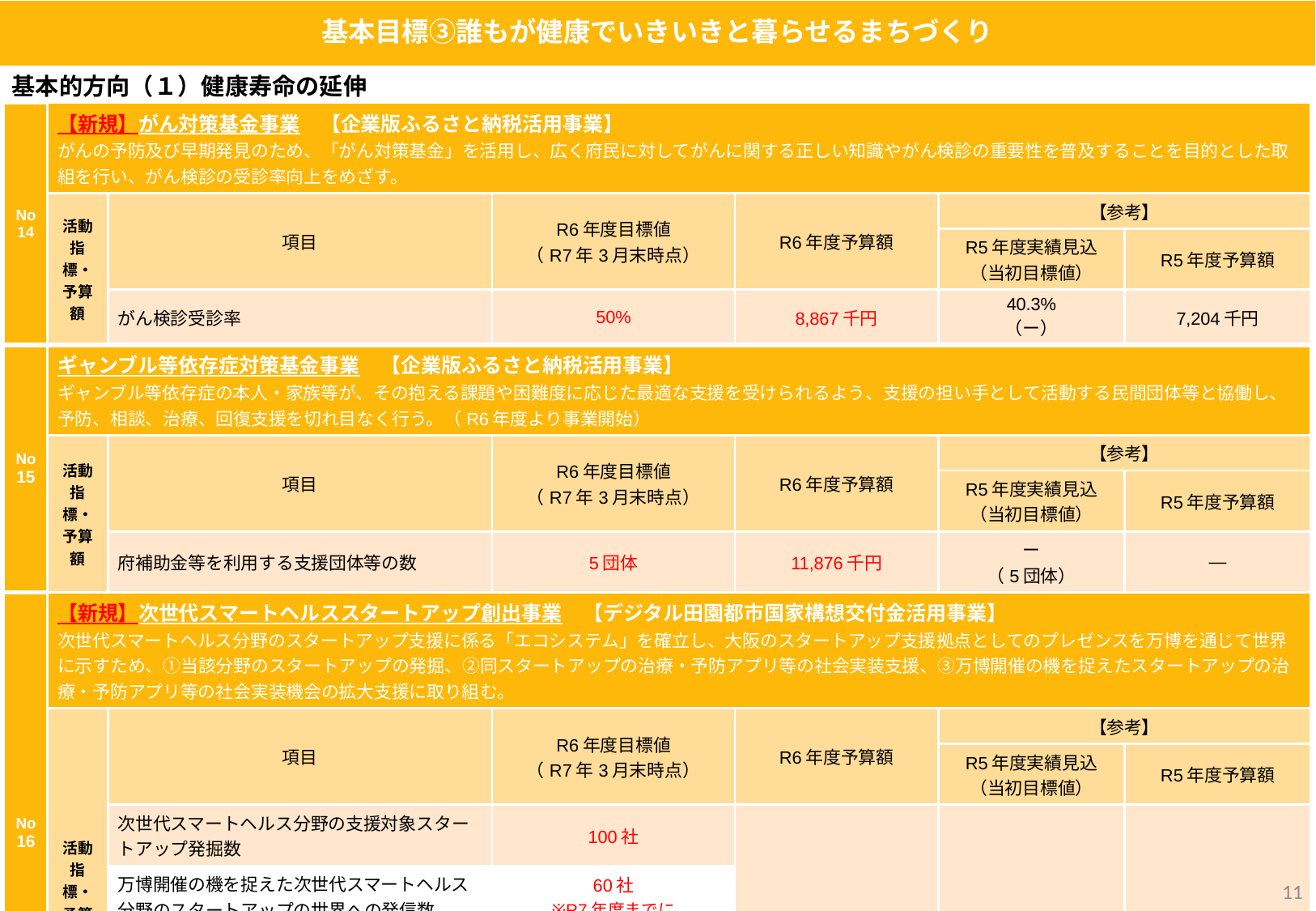

基本目標③誰もが健康でいきいきと暮らせるまちづくり
基本的方向（１）健康寿命の延伸
| No 14 | 【新規】がん対策基金事業　【企業版ふるさと納税活用事業】 がんの予防及び早期発見のため、「がん対策基金」を活用し、広く府民に対してがんに関する正しい知識やがん検診の重要性を普及することを目的とした取組を行い、がん検診の受診率向上をめざす。 |  |  |  |  |  |
| --- | --- | --- | --- | --- | --- | --- |
|  | 活動指標・予算額 | 項目 | R6年度目標値 （R7年3月末時点） | R6年度予算額 | 【参考】 |  |
|  |  |  |  |  | R5年度実績見込 （当初目標値） | R5年度予算額 |
|  |  | がん検診受診率 | 50% | 8,867千円 | 40.3% （ー） | 7,204千円 |
| No 15 | ギャンブル等依存症対策基金事業　【企業版ふるさと納税活用事業】 ギャンブル等依存症の本人・家族等が、その抱える課題や困難度に応じた最適な支援を受けられるよう、支援の担い手として活動する民間団体等と協働し、予防、相談、治療、回復支援を切れ目なく行う。（R6年度より事業開始） |  |  |  |  |  |
|  | 活動指標・予算額 | 項目 | R6年度目標値 （R7年3月末時点） | R6年度予算額 | 【参考】 |  |
|  | 目標値・予算額 | 項目 |  |  | R5年度実績見込 （当初目標値） | R5年度予算額 |
|  |  | 府補助金等を利用する支援団体等の数 | 5団体 | 11,876千円 | ー （5団体） | ― |
| No 16 | 【新規】次世代スマートヘルススタートアップ創出事業　【デジタル田園都市国家構想交付金活用事業】 次世代スマートヘルス分野のスタートアップ支援に係る「エコシステム」を確立し、大阪のスタートアップ支援拠点としてのプレゼンスを万博を通じて世界に示すため、①当該分野のスタートアップの発掘、②同スタートアップの治療・予防アプリ等の社会実装支援、③万博開催の機を捉えたスタートアップの治療・予防アプリ等の社会実装機会の拡大支援に取り組む。 |  |  |  |  |  |
|  | 活動指標・予算額 | 項目 | R6年度目標値 （R7年3月末時点） | R6年度予算額 | 【参考】 |  |
|  |  | 項目 |  |  | R5年度実績見込 （当初目標値） | R5年度予算額 |
|  |  | 次世代スマートヘルス分野の支援対象スタートアップ発掘数 | 100社 | 60,307千円 | ー （R6新規事業） | ー （R6新規事業） |
|  |  | 万博開催の機を捉えた次世代スマートヘルス分野のスタートアップの世界への発信数 | 60社 ※R7年度までに |  |  |  |
|  |  | 次世代スマートヘルス分野のスタートアップの治療・予防アプリ等に係る府民の認知度 | 60％ ※R7年度までに |  |  |  |
|  |  | 次世代スマートヘルス分野のスタートアップの治療・予防アプリ等を導入する府内医療機関 | 10機関増 ※R7年度までに |  |  |  |
11